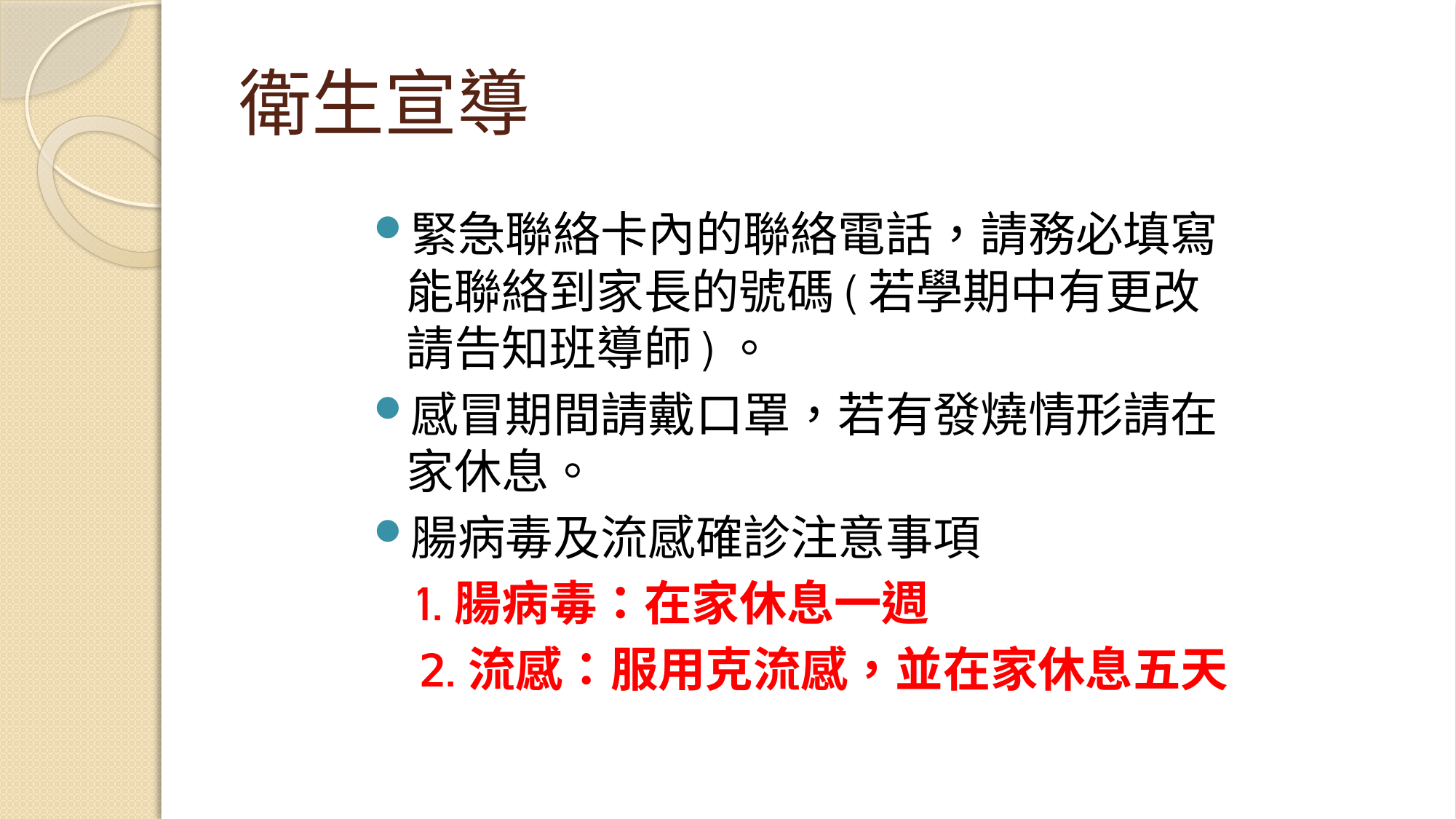

# 衛生宣導
緊急聯絡卡內的聯絡電話，請務必填寫能聯絡到家長的號碼(若學期中有更改請告知班導師)。
感冒期間請戴口罩，若有發燒情形請在家休息。
腸病毒及流感確診注意事項
   1.腸病毒：在家休息一週
   2.流感：服用克流感，並在家休息五天